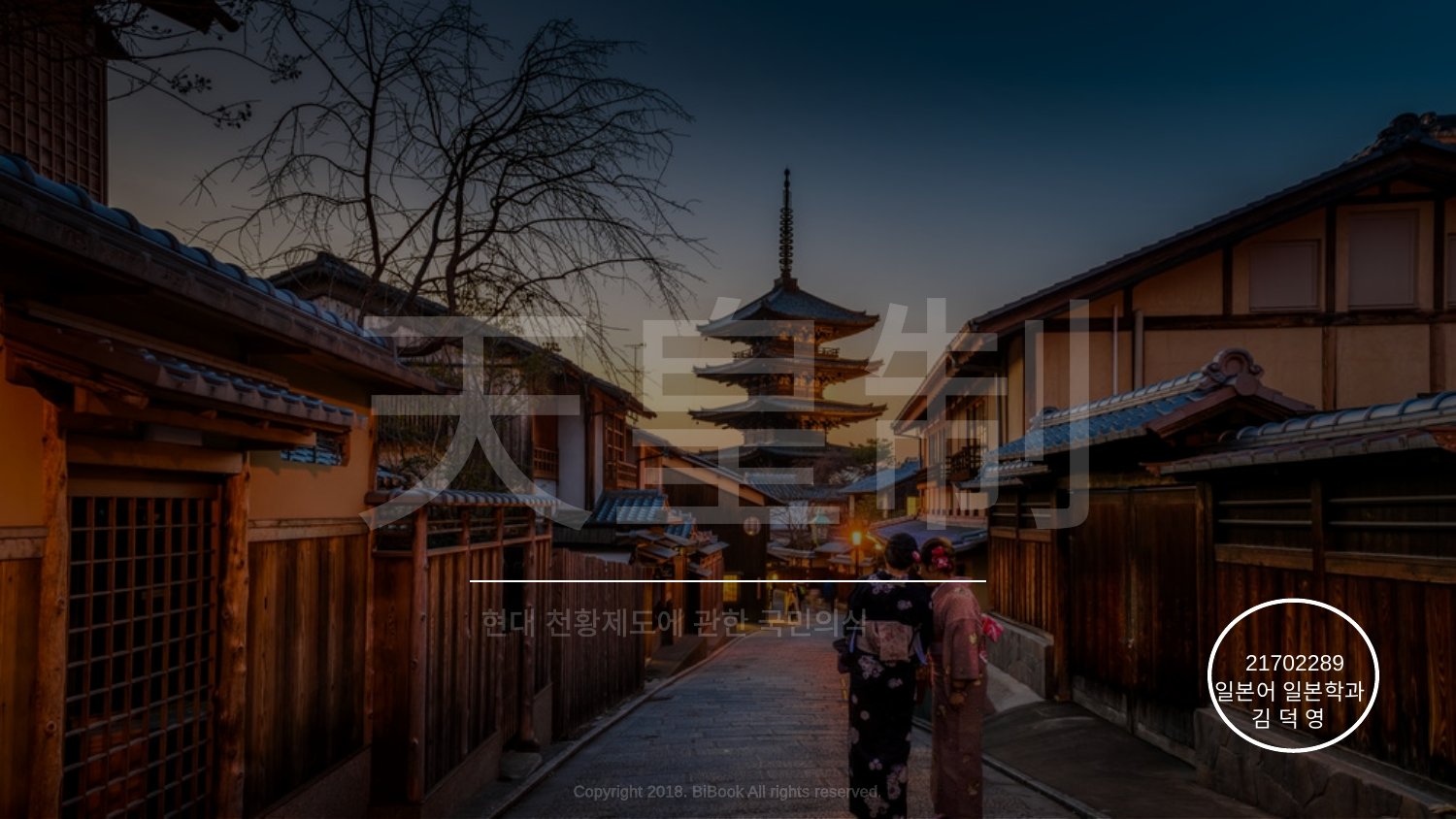

天皇制
현대 천황제도에 관한 국민의식

   21702289
일본어 일본학과
     김 덕 영